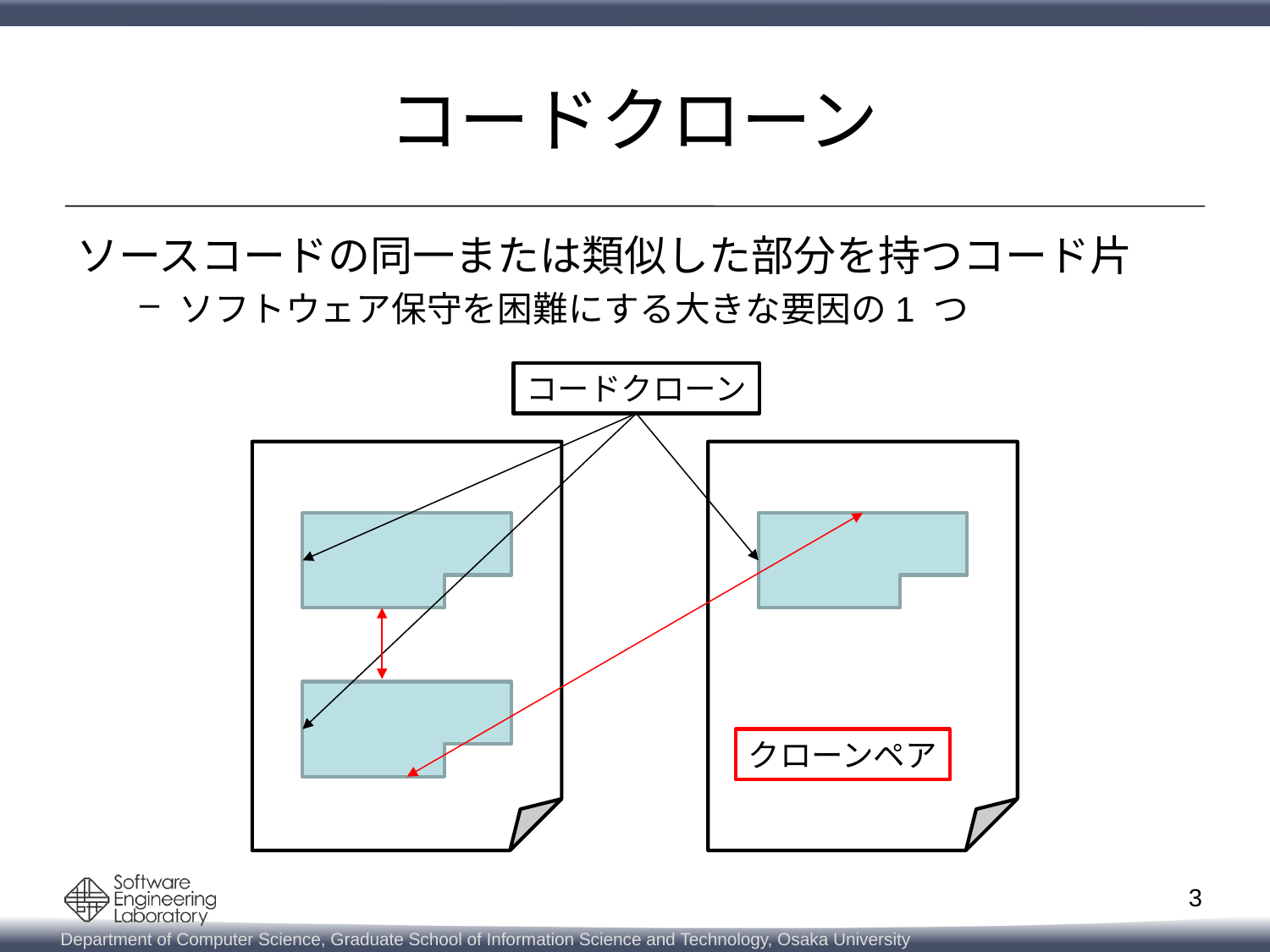

# コードクローン
ソースコードの同一または類似した部分を持つコード片
ソフトウェア保守を困難にする大きな要因の1 つ
コードクローン

クローンペア
3